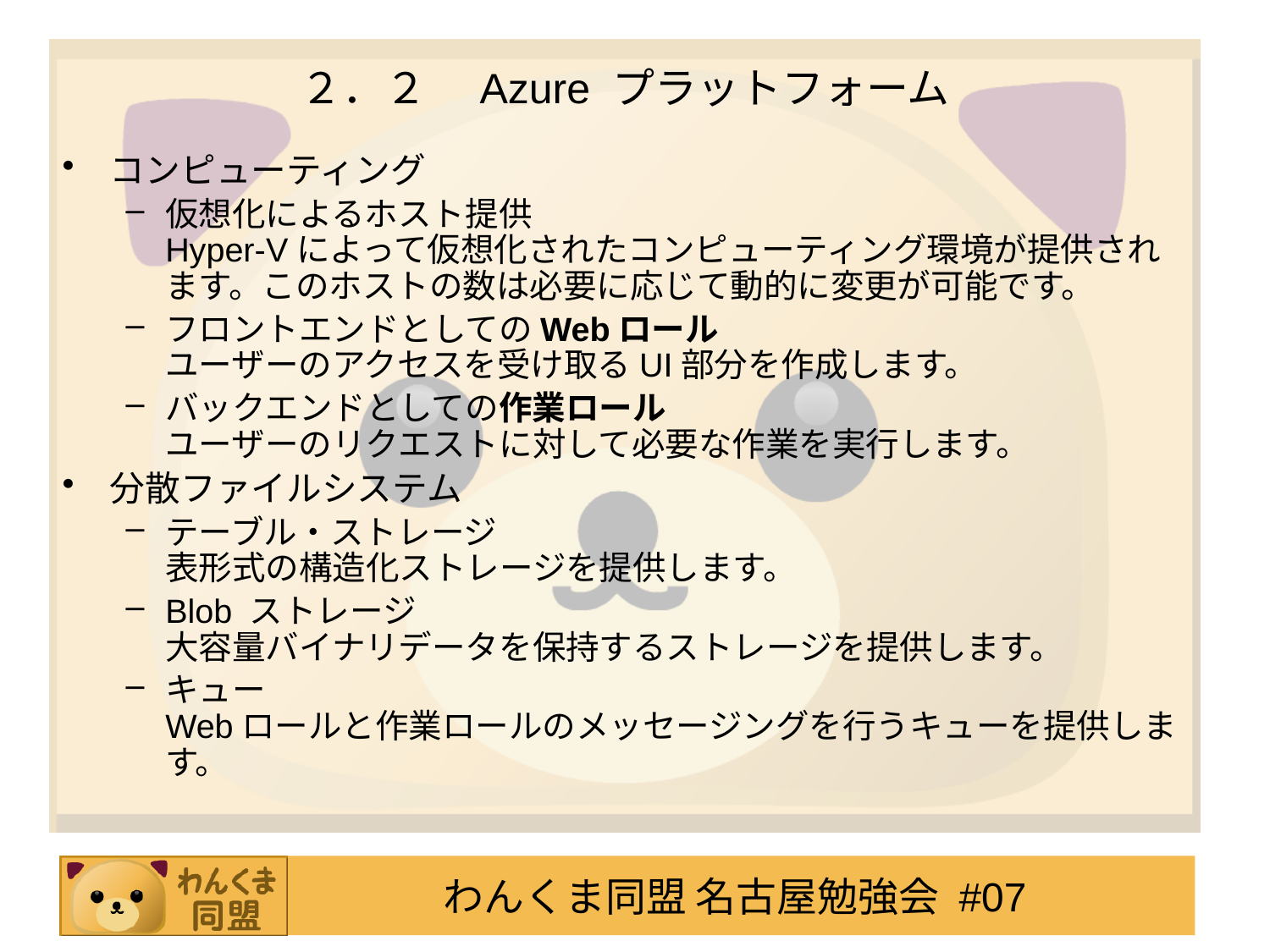

# ２．２　Azure プラットフォーム
コンピューティング
仮想化によるホスト提供
Hyper-Vによって仮想化されたコンピューティング環境が提供されます。このホストの数は必要に応じて動的に変更が可能です。
フロントエンドとしてのWebロール
ユーザーのアクセスを受け取るUI部分を作成します。
バックエンドとしての作業ロール
ユーザーのリクエストに対して必要な作業を実行します。
分散ファイルシステム
テーブル・ストレージ
表形式の構造化ストレージを提供します。
Blob ストレージ
大容量バイナリデータを保持するストレージを提供します。
キュー
Webロールと作業ロールのメッセージングを行うキューを提供します。